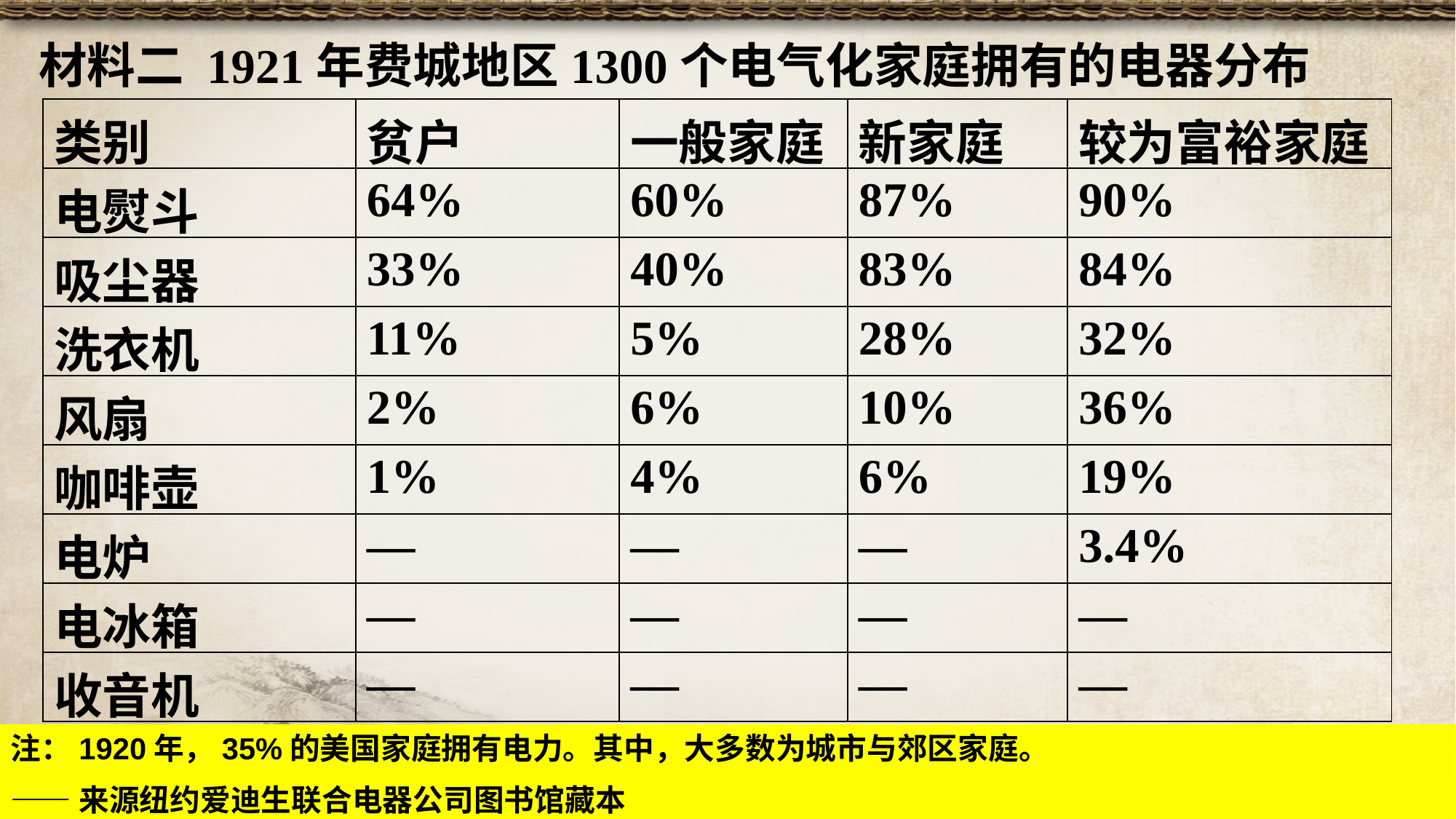

材料二 1921年费城地区1300个电气化家庭拥有的电器分布
| 类别 | 贫户 | 一般家庭 | 新家庭 | 较为富裕家庭 |
| --- | --- | --- | --- | --- |
| 电熨斗 | 64% | 60% | 87% | 90% |
| 吸尘器 | 33% | 40% | 83% | 84% |
| 洗衣机 | 11% | 5% | 28% | 32% |
| 风扇 | 2% | 6% | 10% | 36% |
| 咖啡壶 | 1% | 4% | 6% | 19% |
| 电炉 | — | — | — | 3.4% |
| 电冰箱 | — | — | — | — |
| 收音机 | — | — | — | — |
注：1920年，35%的美国家庭拥有电力。其中，大多数为城市与郊区家庭。
——来源纽约爱迪生联合电器公司图书馆藏本